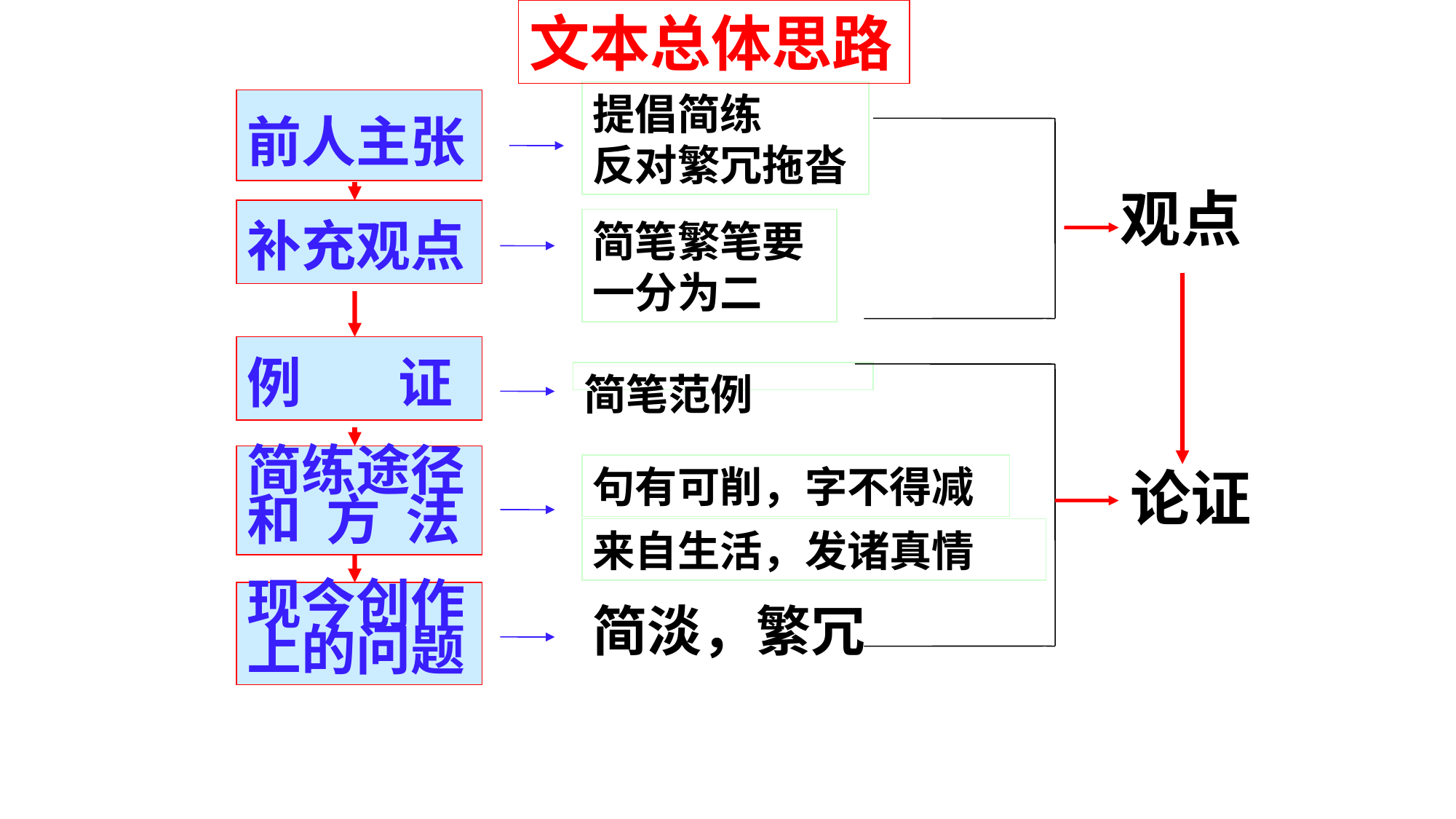

文本总体思路
提倡简练
反对繁冗拖沓
前人主张

观点

补充观点
简笔繁笔要一分为二

例       证
简笔范例

简练途径和  方  法
句有可削，字不得减
 论证

来自生活，发诸真情

现今创作上的问题
简淡，繁冗